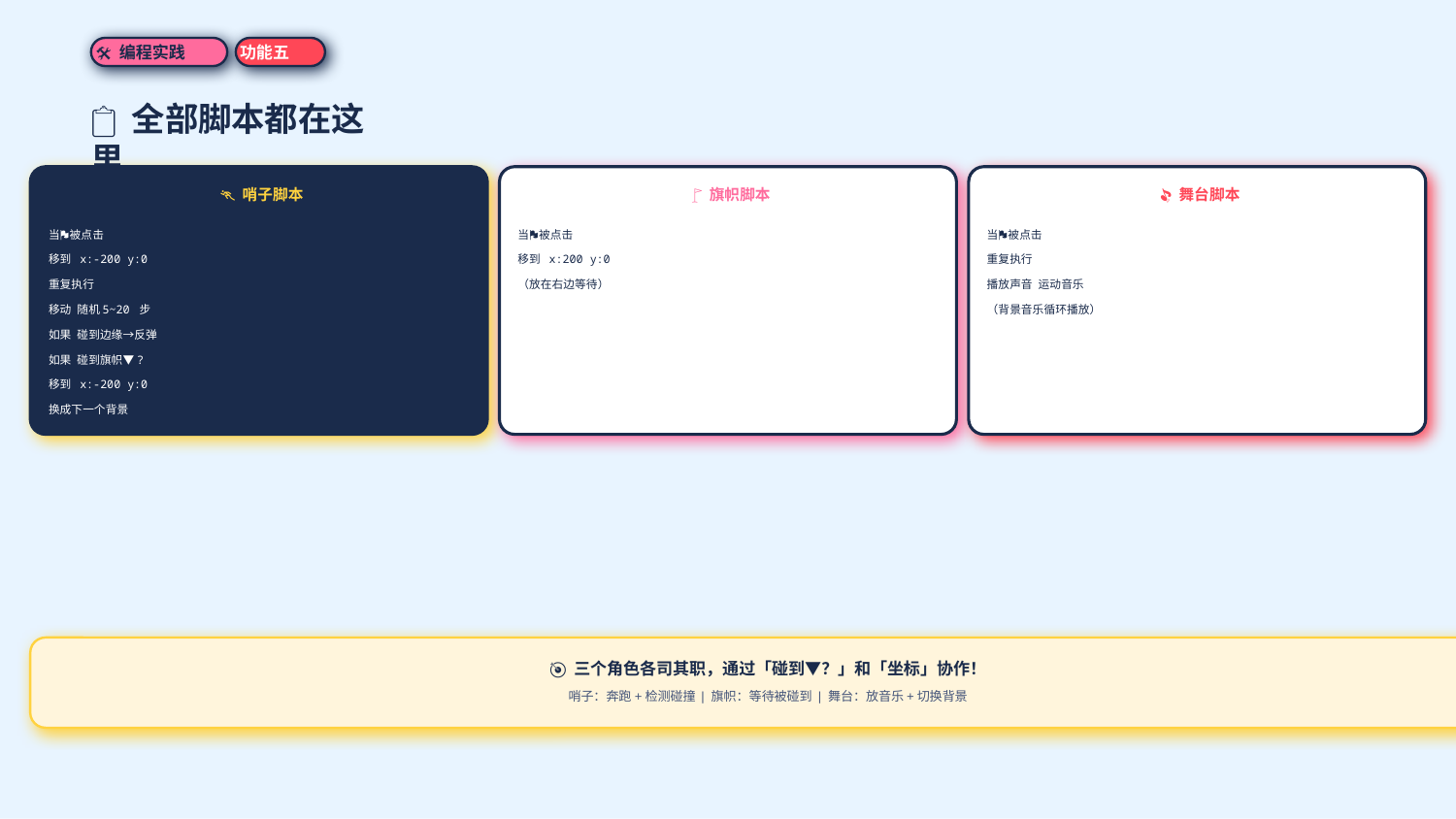

🛠 编程实践
功能五
📋 全部脚本都在这里

🏃 哨子脚本
🚩 旗帜脚本
🎵 舞台脚本
当🏴被点击
移到 x:-200 y:0
重复执行
移动 随机5~20 步
如果 碰到边缘→反弹
如果 碰到旗帜▼?
移到 x:-200 y:0
换成下一个背景
当🏴被点击
移到 x:200 y:0
（放在右边等待）
当🏴被点击
重复执行
播放声音 运动音乐
（背景音乐循环播放）

🎯 三个角色各司其职，通过「碰到▼？」和「坐标」协作！
哨子：奔跑+检测碰撞 | 旗帜：等待被碰到 | 舞台：放音乐+切换背景